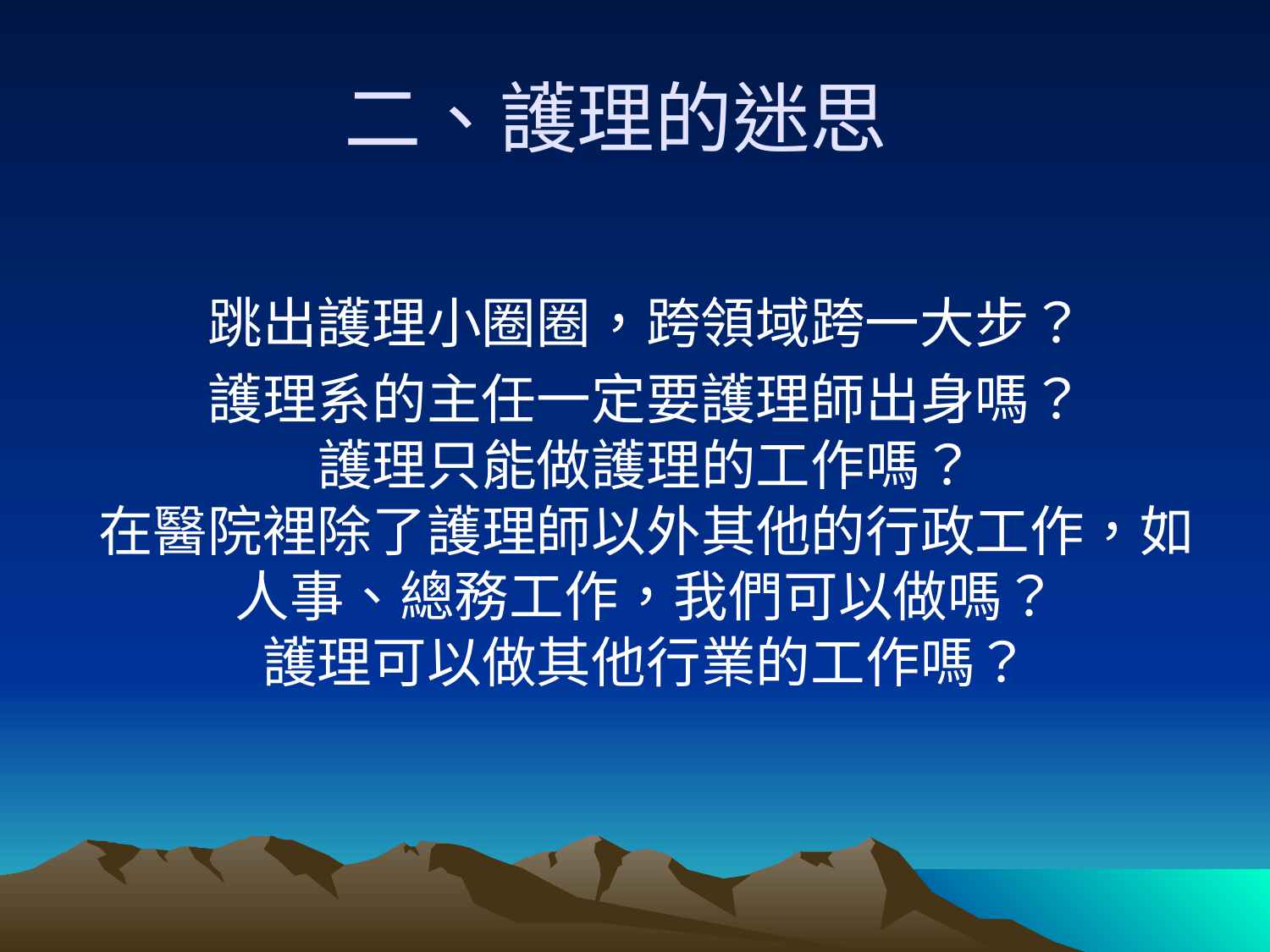

# 二、護理的迷思
跳出護理小圈圈，跨領域跨一大步？
護理系的主任一定要護理師出身嗎？
護理只能做護理的工作嗎？
在醫院裡除了護理師以外其他的行政工作，如人事、總務工作，我們可以做嗎？
護理可以做其他行業的工作嗎？